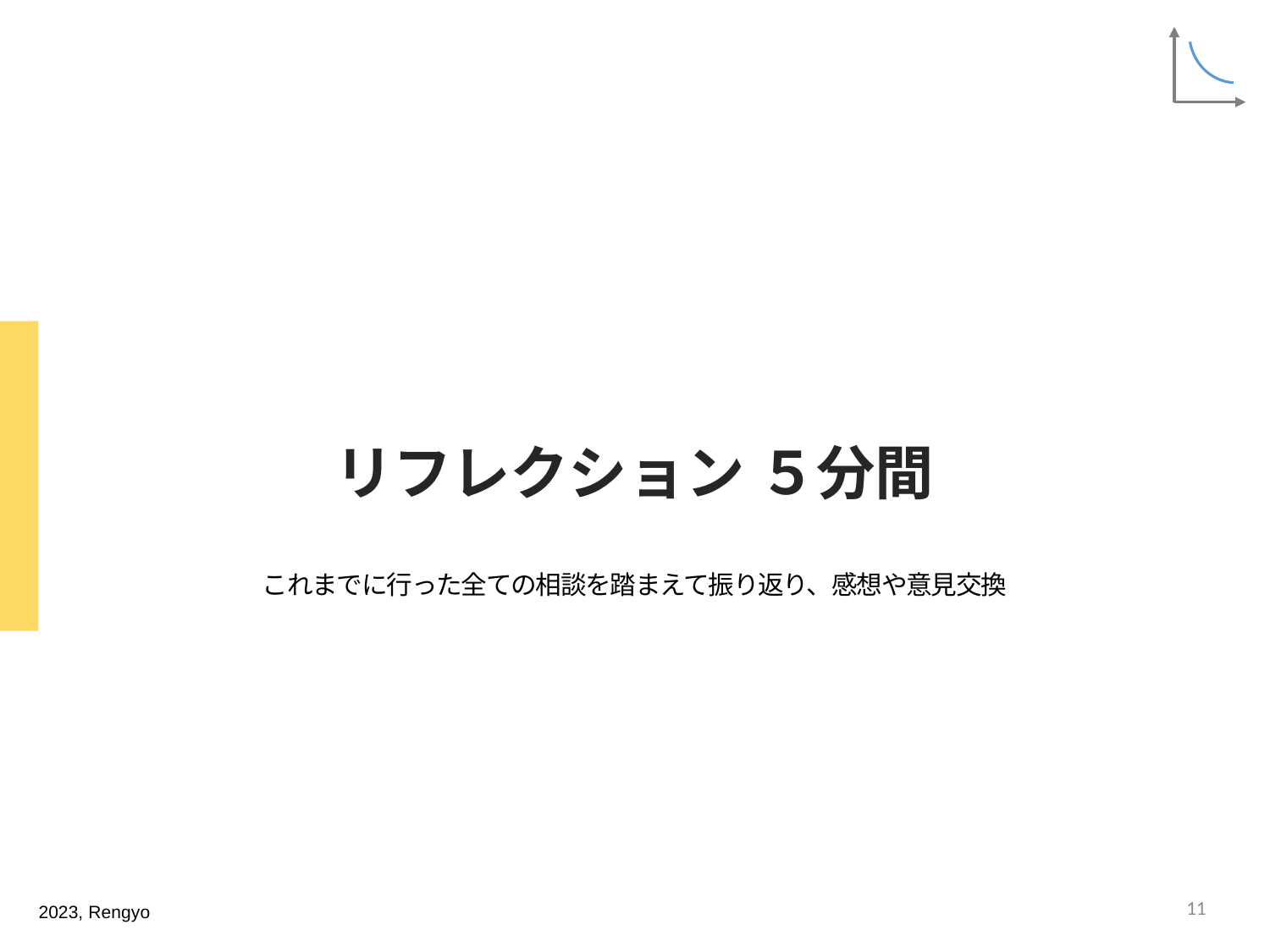

# リフレクション ５分間
これまでに行った全ての相談を踏まえて振り返り、感想や意見交換
11